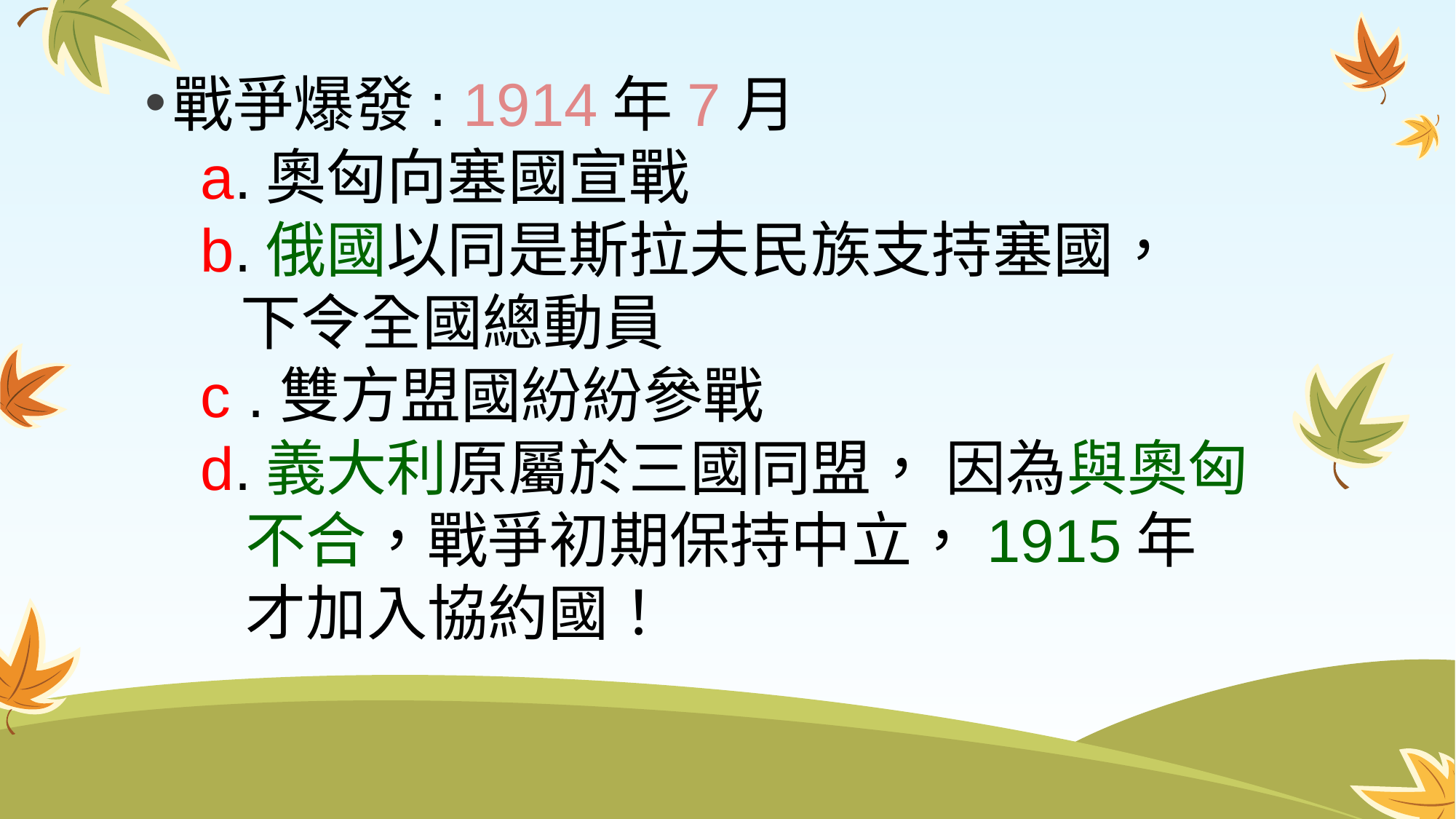

戰爭爆發: 1914年7月
 a.奧匈向塞國宣戰
 b.俄國以同是斯拉夫民族支持塞國，
     下令全國總動員
 c .雙方盟國紛紛參戰
 d.義大利原屬於三國同盟， 因為與奧匈

不合，戰爭初期保持中立，1915年
才加入協約國！